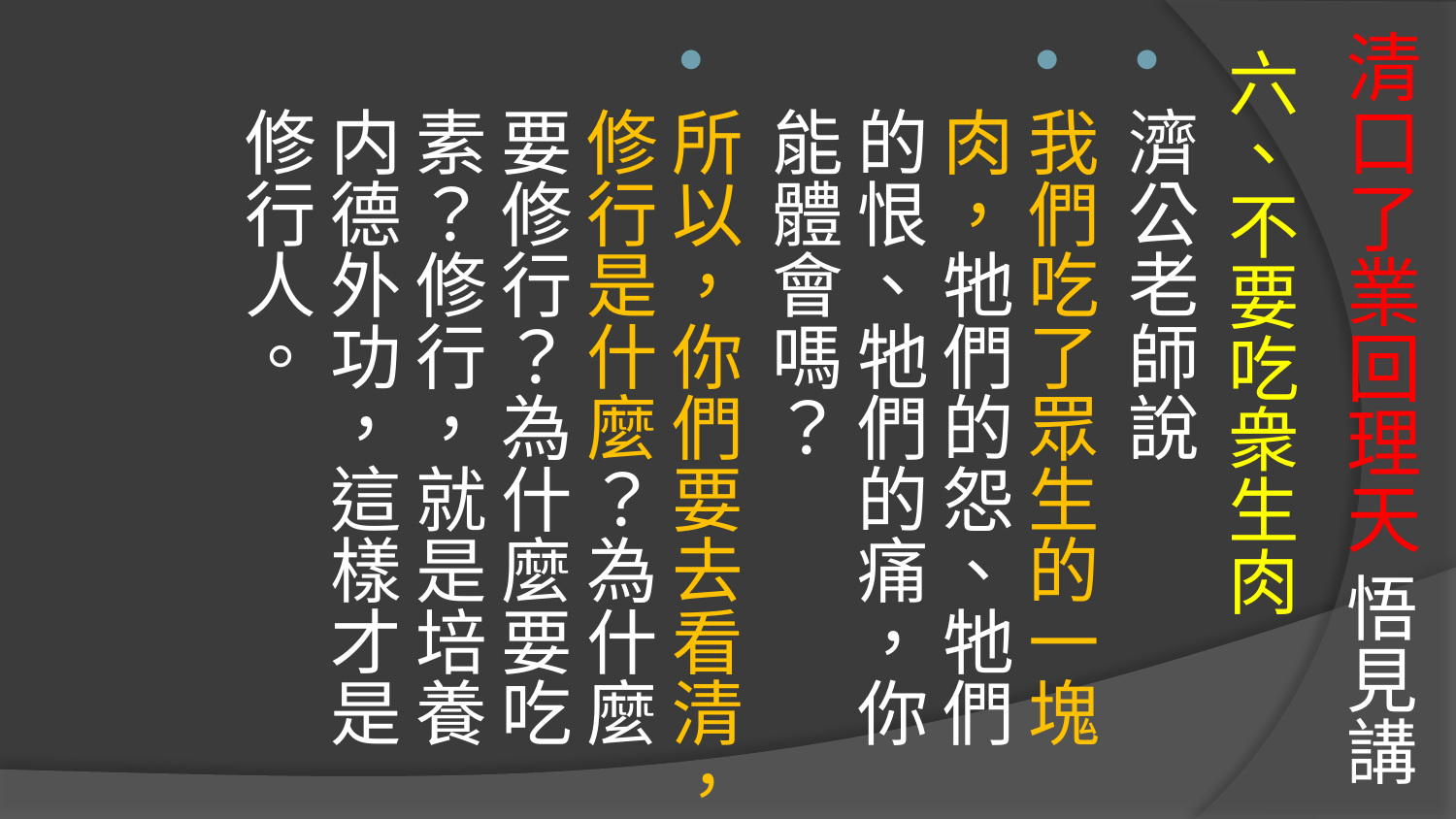

# 清口了業回理天 悟見講
六、不要吃衆生肉
濟公老師說
我們吃了眾生的一塊肉，牠們的怨、牠們的恨、牠們的痛，你能體會嗎？
所以，你們要去看清，修行是什麼？為什麼要修行？為什麼要吃素？修行，就是培養内德外功，這樣才是修行人。